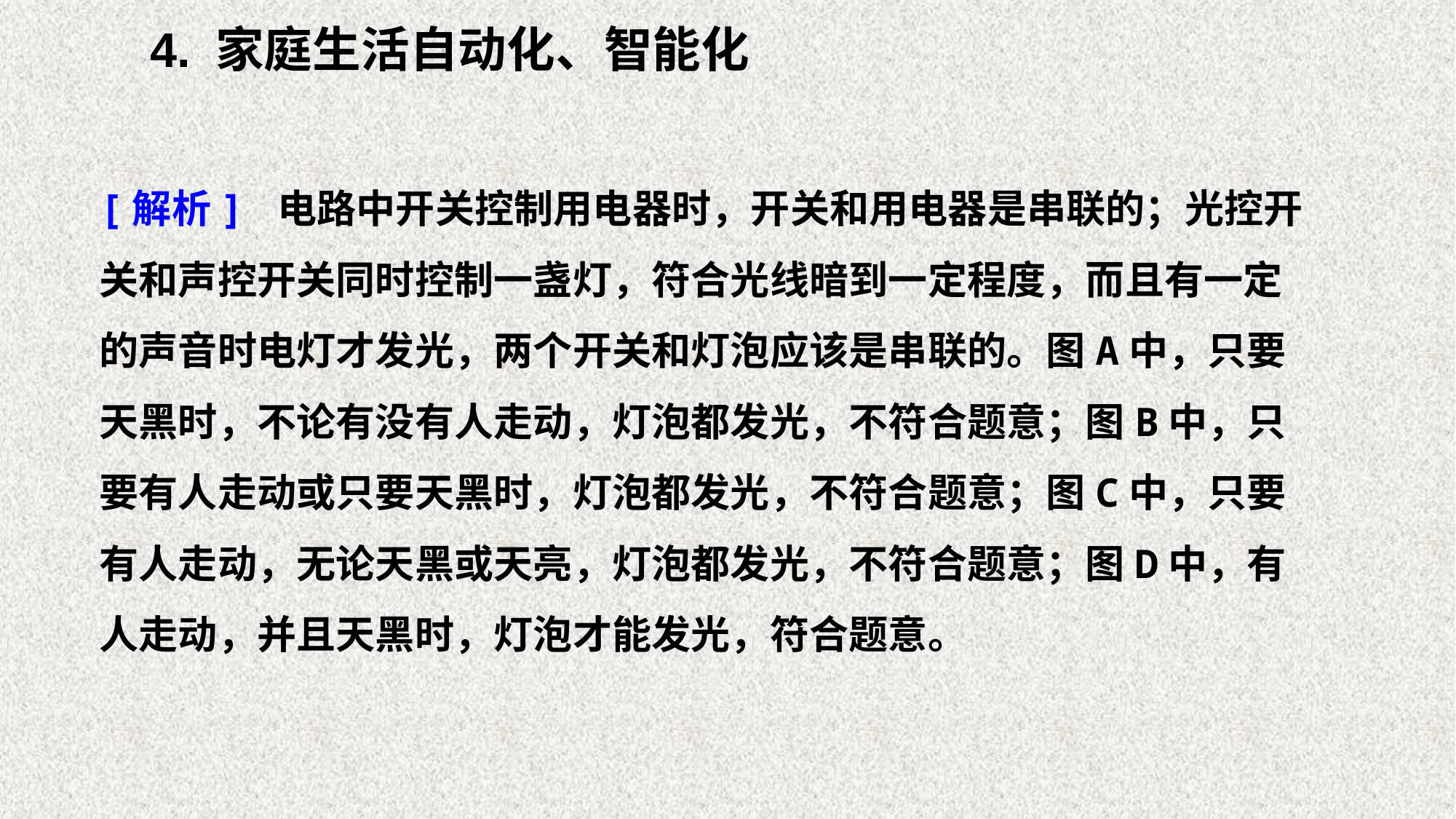

4. 家庭生活自动化、智能化
[解析] 电路中开关控制用电器时，开关和用电器是串联的；光控开关和声控开关同时控制一盏灯，符合光线暗到一定程度，而且有一定的声音时电灯才发光，两个开关和灯泡应该是串联的。图A中，只要天黑时，不论有没有人走动，灯泡都发光，不符合题意；图B中，只要有人走动或只要天黑时，灯泡都发光，不符合题意；图C中，只要有人走动，无论天黑或天亮，灯泡都发光，不符合题意；图D中，有人走动，并且天黑时，灯泡才能发光，符合题意。